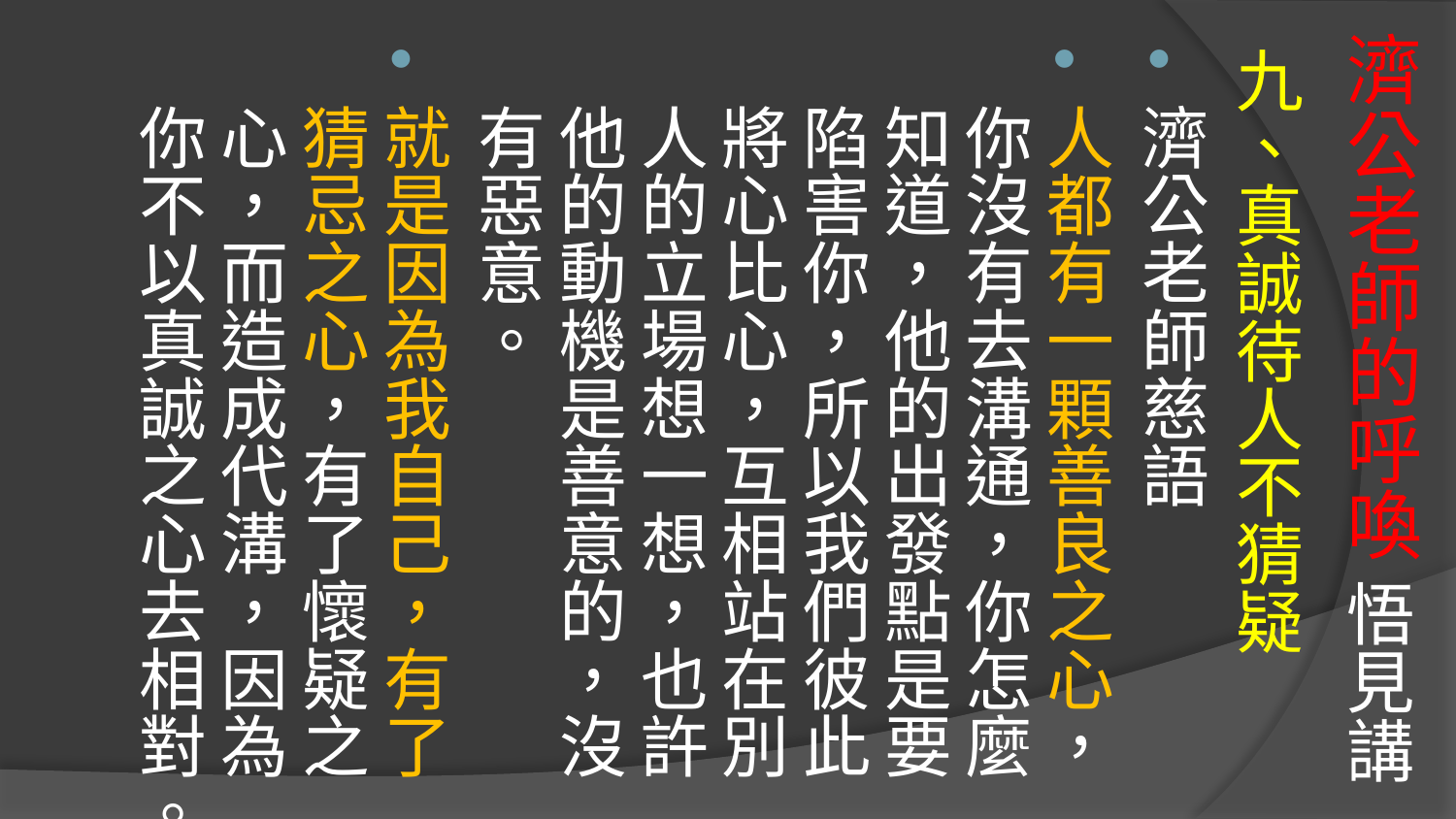

# 濟公老師的呼喚 悟見講
九、真誠待人不猜疑
濟公老師慈語
人都有一顆善良之心，你沒有去溝通，你怎麼知道，他的出發點是要陷害你，所以我們彼此將心比心，互相站在別人的立場想一想，也許他的動機是善意的，沒有惡意。
就是因為我自己，有了猜忌之心，有了懷疑之心，而造成代溝，因為你不以真誠之心去相對。